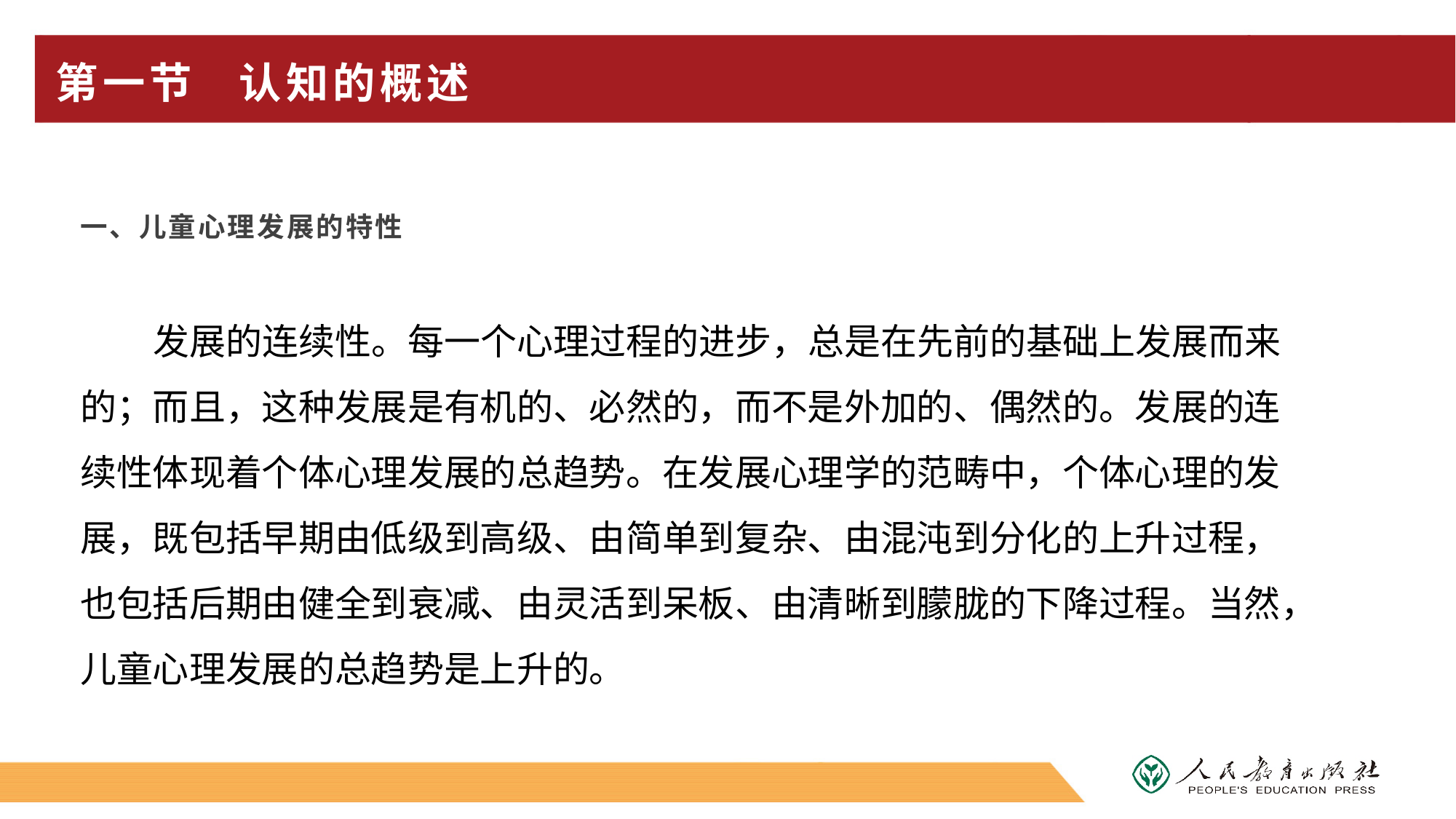

# 第一节   认知的概述
一、儿童心理发展的特性
发展的连续性。每一个心理过程的进步，总是在先前的基础上发展而来的；而且，这种发展是有机的、必然的，而不是外加的、偶然的。发展的连续性体现着个体心理发展的总趋势。在发展心理学的范畴中，个体心理的发展，既包括早期由低级到高级、由简单到复杂、由混沌到分化的上升过程，也包括后期由健全到衰减、由灵活到呆板、由清晰到朦胧的下降过程。当然，儿童心理发展的总趋势是上升的。